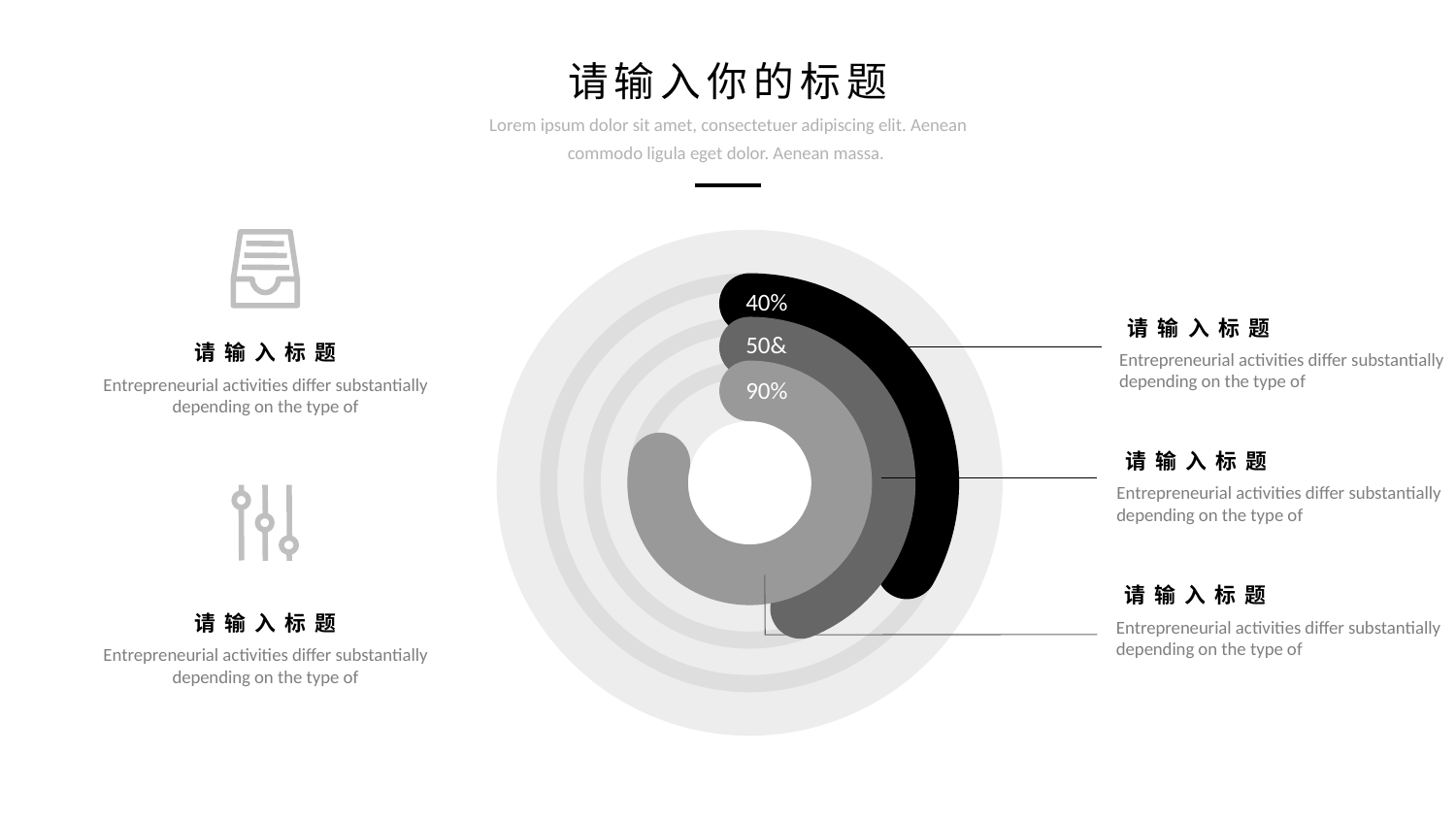

请输入你的标题
Lorem ipsum dolor sit amet, consectetuer adipiscing elit. Aenean commodo ligula eget dolor. Aenean massa.

40%

请输入标题
50&
请输入标题
Entrepreneurial activities differ substantially depending on the type of

Entrepreneurial activities differ substantially depending on the type of
90%

请输入标题
Entrepreneurial activities differ substantially depending on the type of

请输入标题
请输入标题
Entrepreneurial activities differ substantially depending on the type of
Entrepreneurial activities differ substantially depending on the type of